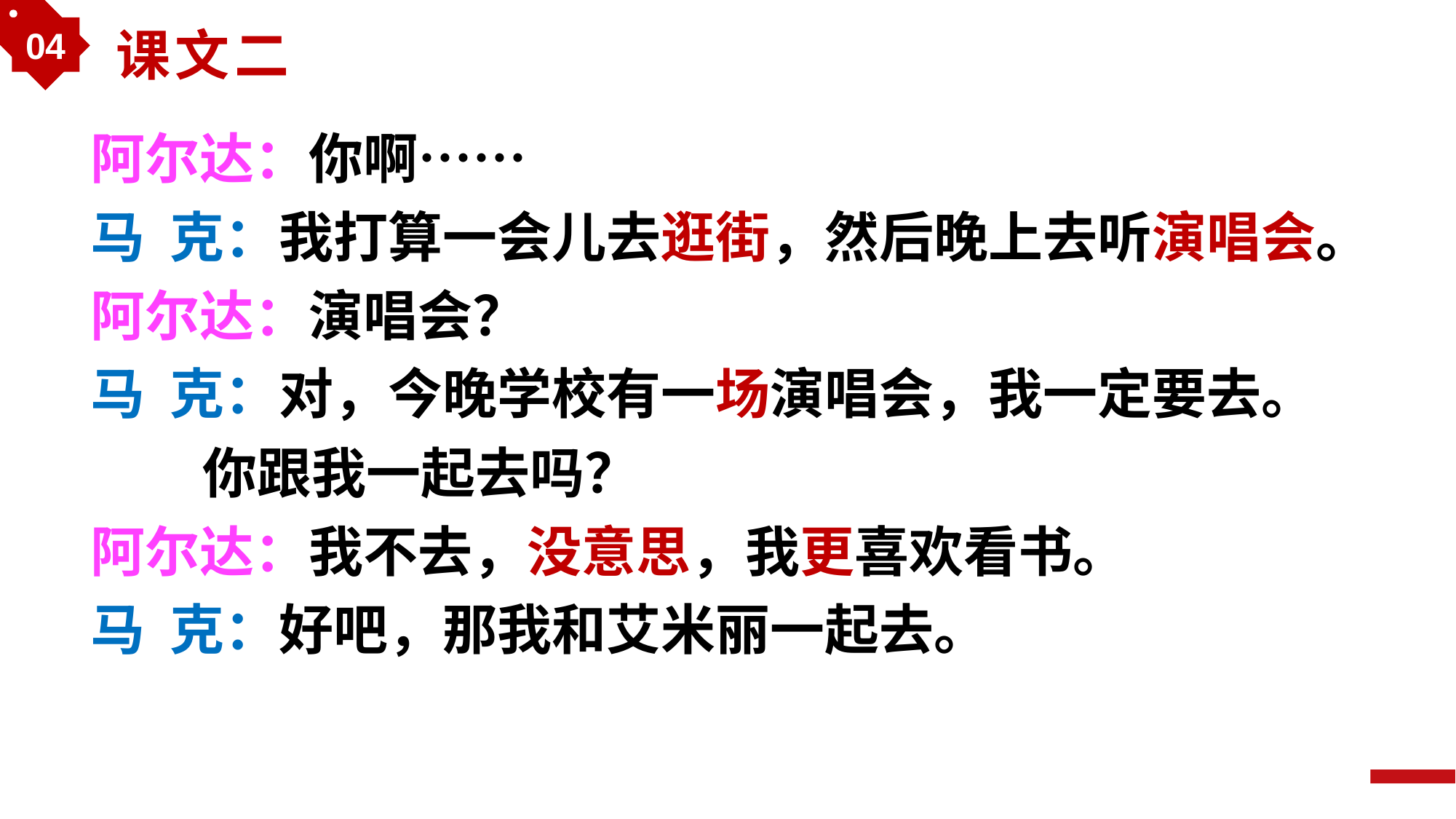

04
课文二
阿尔达：你啊……
马  克：我打算一会儿去逛街，然后晚上去听演唱会。
阿尔达：演唱会？
马  克：对，今晚学校有一场演唱会，我一定要去。
        你跟我一起去吗？
阿尔达：我不去，没意思，我更喜欢看书。
马  克：好吧，那我和艾米丽一起去。